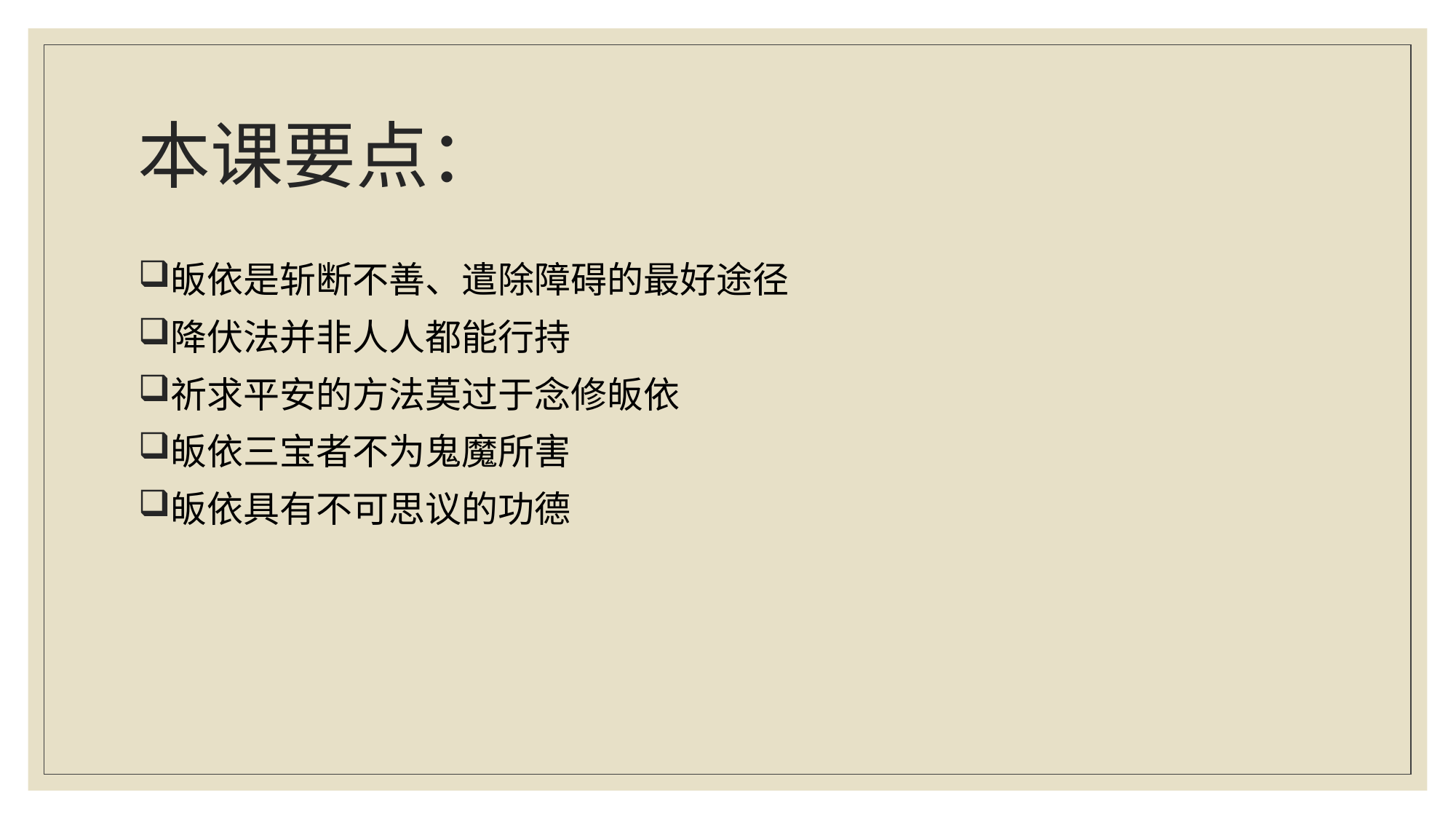

# 本课要点：
皈依是斩断不善、遣除障碍的最好途径
降伏法并非人人都能行持
祈求平安的方法莫过于念修皈依
皈依三宝者不为鬼魔所害
皈依具有不可思议的功德